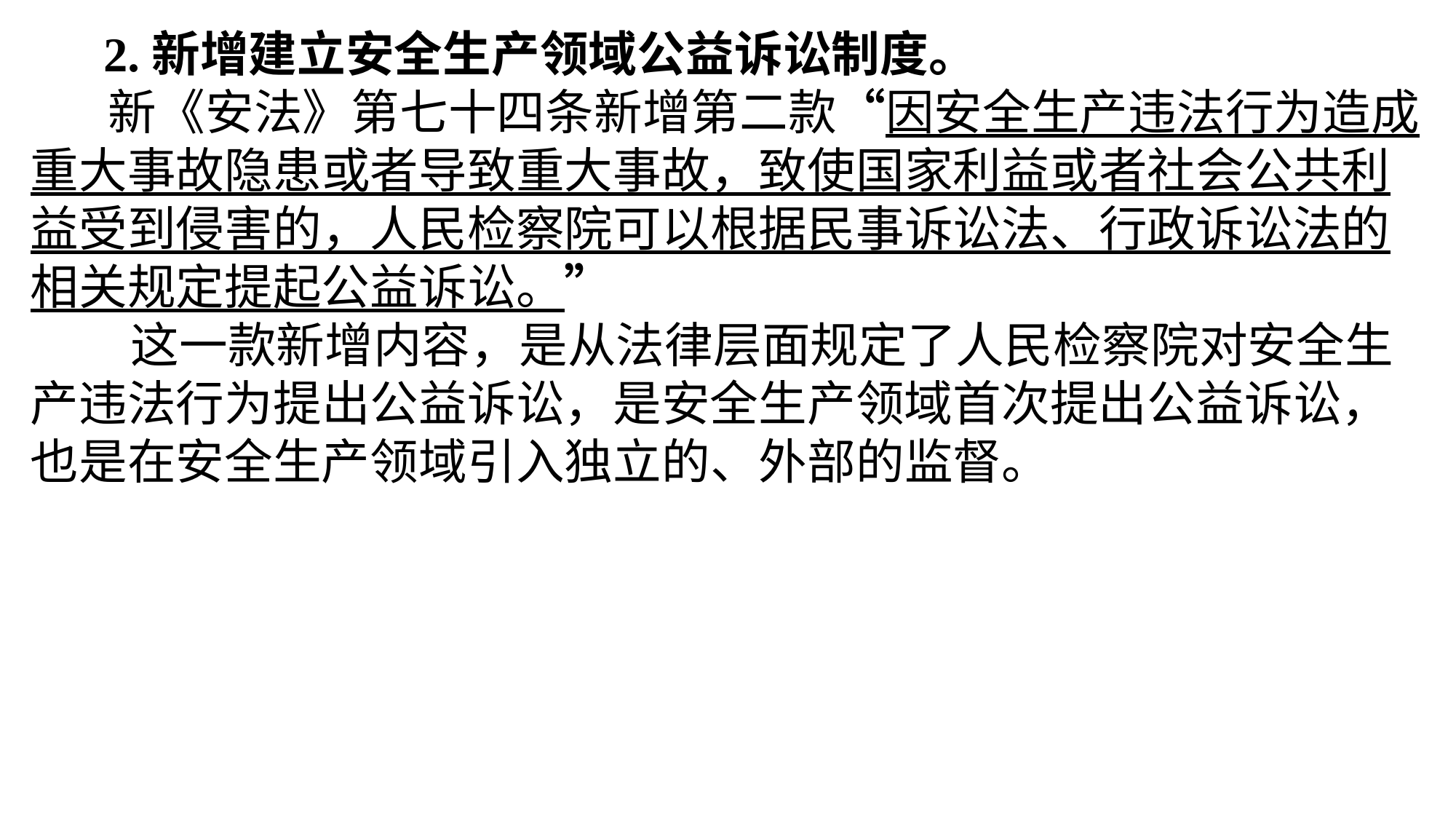

2.新增建立安全生产领域公益诉讼制度。
      新《安法》第七十四条新增第二款“因安全生产违法行为造成重大事故隐患或者导致重大事故，致使国家利益或者社会公共利益受到侵害的，人民检察院可以根据民事诉讼法、行政诉讼法的相关规定提起公益诉讼。”
        这一款新增内容，是从法律层面规定了人民检察院对安全生产违法行为提出公益诉讼，是安全生产领域首次提出公益诉讼，也是在安全生产领域引入独立的、外部的监督。